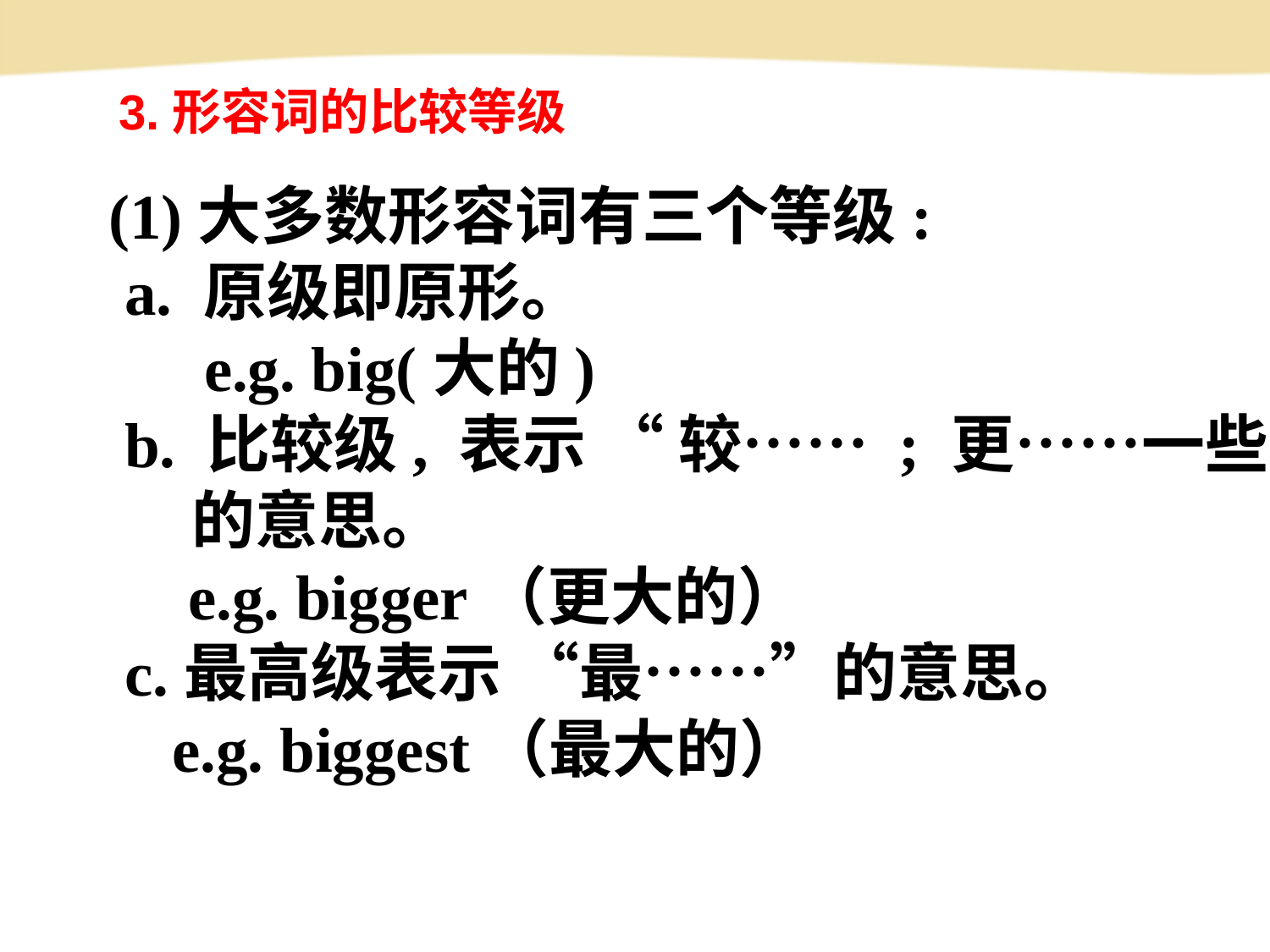

3.形容词的比较等级
   (1)大多数形容词有三个等级:
    a. 原级即原形。
         e.g. big(大的)
    b. 比较级, 表示 “ 较…… ; 更……一些 ”
        的意思。
        e.g. bigger（更大的）
    c.最高级表示 “最……”的意思。
       e.g. biggest（最大的）